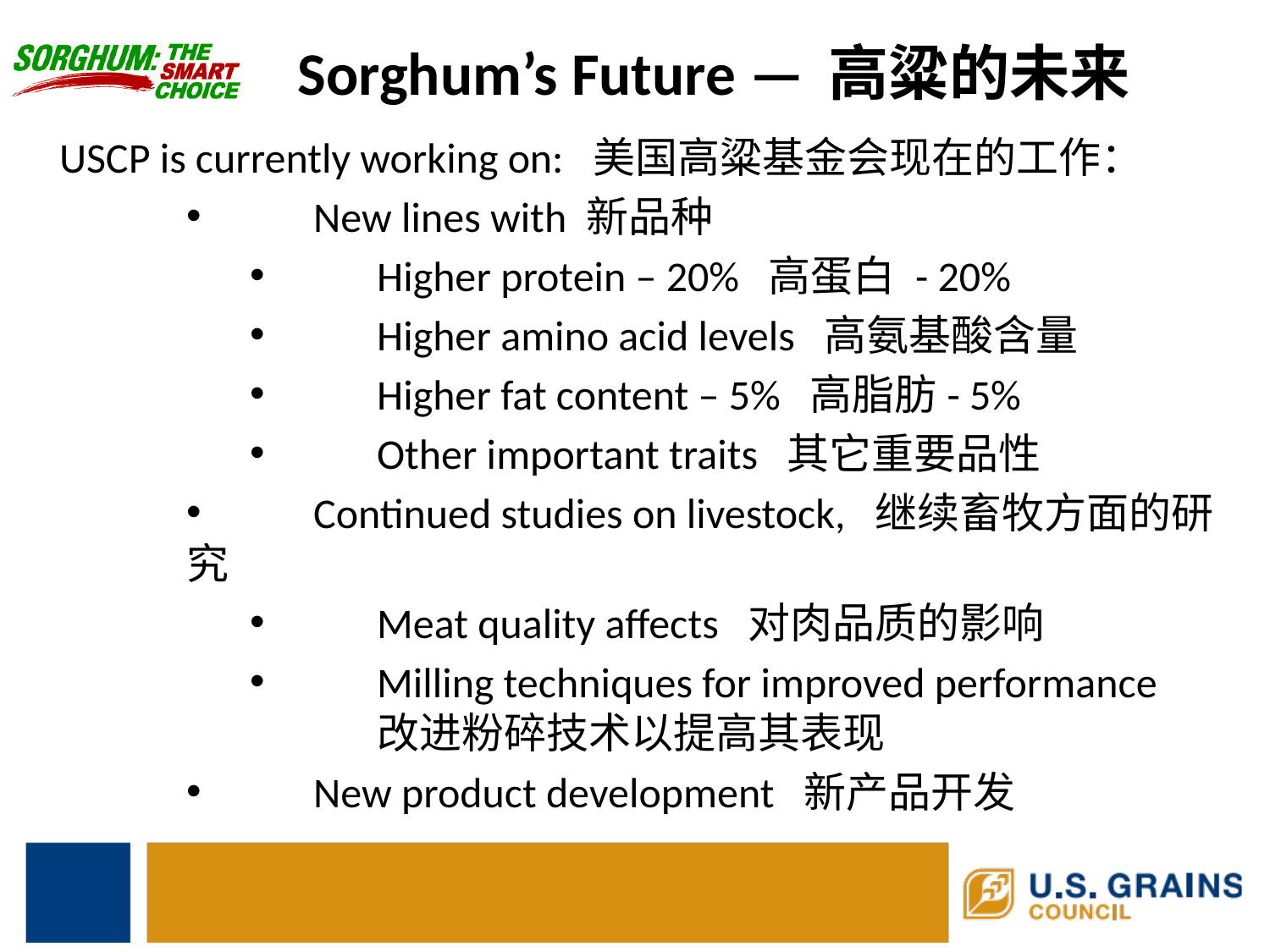

# Sorghum’s Future — 高粱的未来
USCP is currently working on:  美国高粱基金会现在的工作：
	New lines with 新品种
 	Higher protein – 20%  高蛋白 - 20%
 	Higher amino acid levels  高氨基酸含量
 	Higher fat content – 5%  高脂肪- 5%
 	Other important traits  其它重要品性
	Continued studies on livestock,  继续畜牧方面的研究
 	Meat quality affects  对肉品质的影响
 	Milling techniques for improved performance
	改进粉碎技术以提高其表现
	New product development  新产品开发